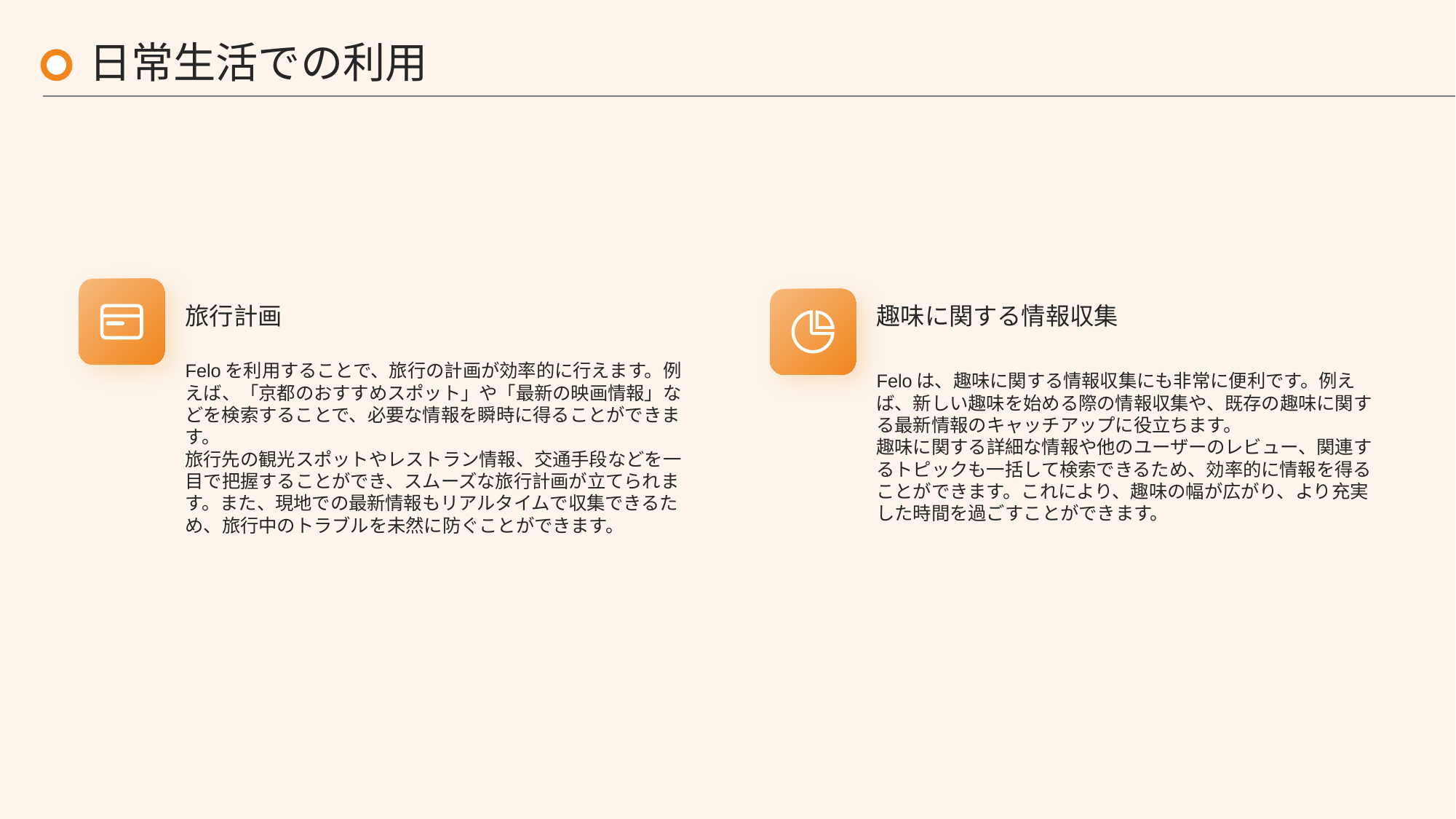

日常生活での利用

旅行計画
趣味に関する情報収集

Feloを利用することで、旅行の計画が効率的に行えます。例えば、「京都のおすすめスポット」や「最新の映画情報」などを検索することで、必要な情報を瞬時に得ることができます。
旅行先の観光スポットやレストラン情報、交通手段などを一目で把握することができ、スムーズな旅行計画が立てられます。また、現地での最新情報もリアルタイムで収集できるため、旅行中のトラブルを未然に防ぐことができます。
Feloは、趣味に関する情報収集にも非常に便利です。例えば、新しい趣味を始める際の情報収集や、既存の趣味に関する最新情報のキャッチアップに役立ちます。
趣味に関する詳細な情報や他のユーザーのレビュー、関連するトピックも一括して検索できるため、効率的に情報を得ることができます。これにより、趣味の幅が広がり、より充実した時間を過ごすことができます。